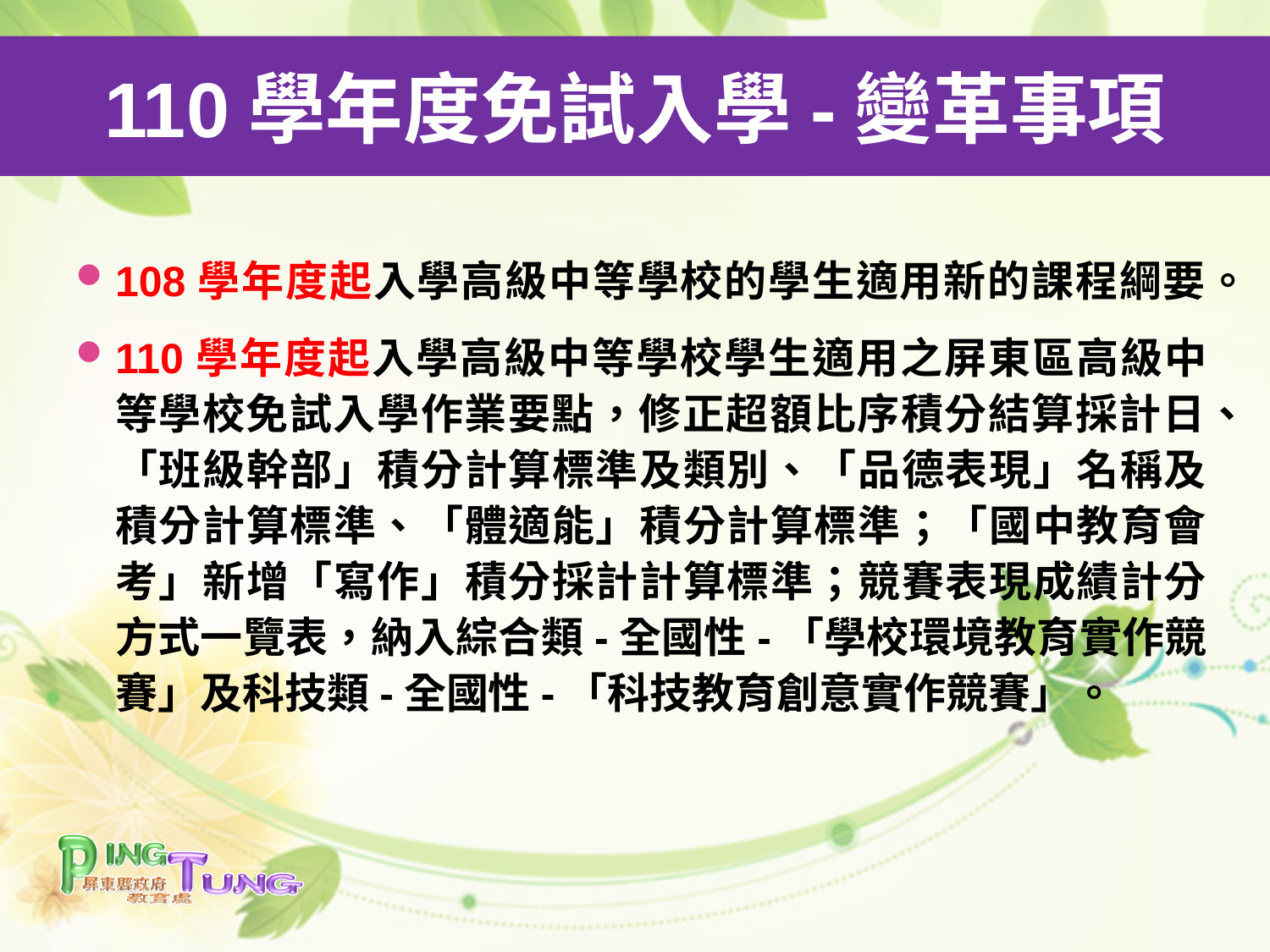

110學年度免試入學-變革事項

108學年度起入學高級中等學校的學生適用新的課程綱要。
110學年度起入學高級中等學校學生適用之屏東區高級中等學校免試入學作業要點，修正超額比序積分結算採計日、「班級幹部」積分計算標準及類別、「品德表現」名稱及積分計算標準、「體適能」積分計算標準；「國中教育會考」新增「寫作」積分採計計算標準；競賽表現成績計分方式一覽表，納入綜合類-全國性-「學校環境教育實作競賽」及科技類-全國性-「科技教育創意實作競賽」。